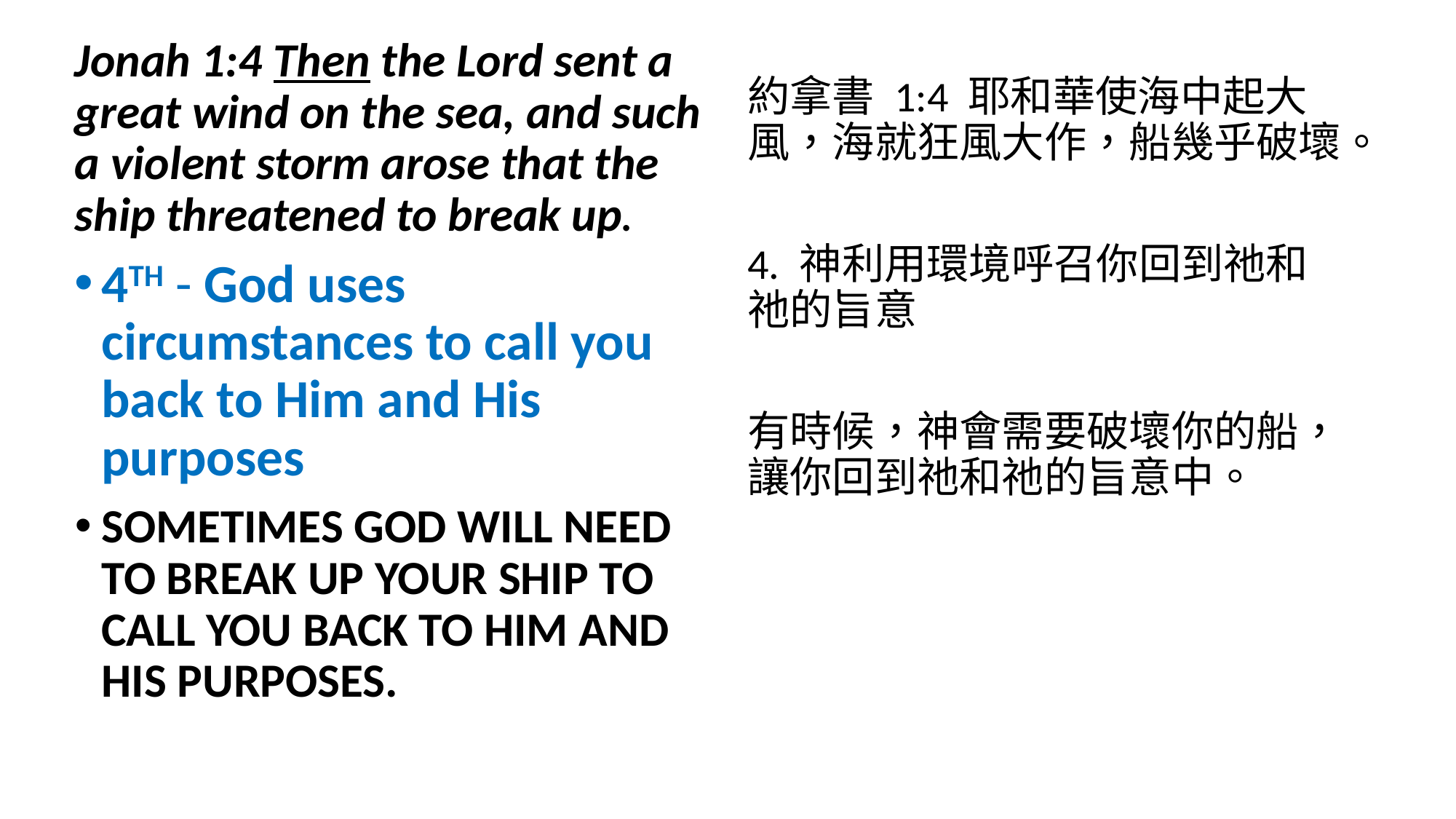

Jonah 1:4 Then the Lord sent a great wind on the sea, and such a violent storm arose that the ship threatened to break up.
4TH - God uses circumstances to call you back to Him and His purposes
SOMETIMES GOD WILL NEED TO BREAK UP YOUR SHIP TO CALL YOU BACK TO HIM AND HIS PURPOSES.
約拿書 1:4 耶和華使海中起大風，海就狂風大作，船幾乎破壞。

4. 神利用環境呼召你回到祂和祂的旨意

有時候，神會需要破壞你的船，讓你回到祂和祂的旨意中。